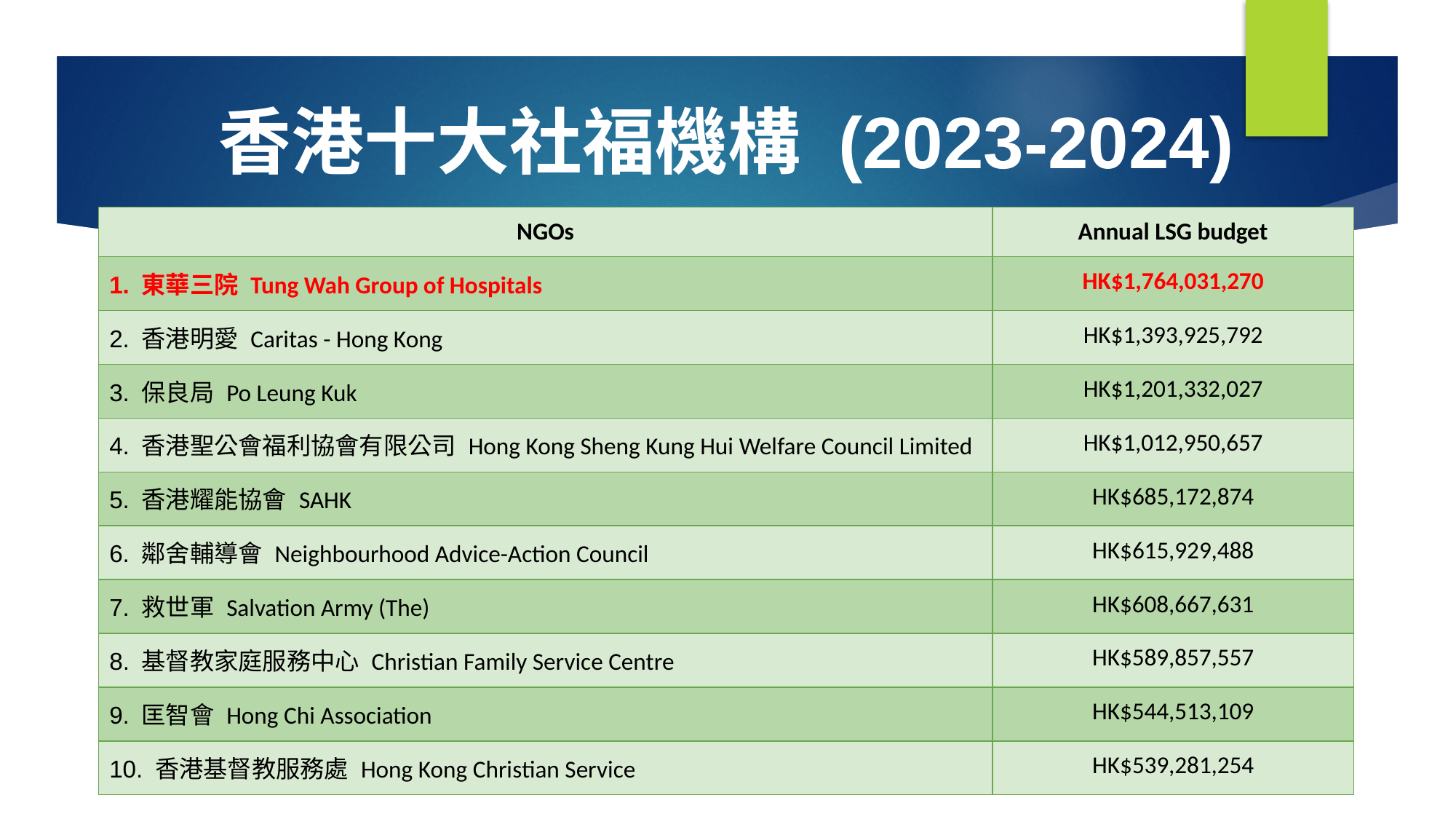

# 香港十大社福機構 (2023-2024)
| NGOs | Annual LSG budget |
| --- | --- |
| 1. 東華三院 Tung Wah Group of Hospitals | HK$1,764,031,270 |
| 2. 香港明愛 Caritas - Hong Kong | HK$1,393,925,792 |
| 3. 保良局 Po Leung Kuk | HK$1,201,332,027 |
| 4. 香港聖公會福利協會有限公司 Hong Kong Sheng Kung Hui Welfare Council Limited | HK$1,012,950,657 |
| 5. 香港耀能協會 SAHK | HK$685,172,874 |
| 6. 鄰舍輔導會 Neighbourhood Advice-Action Council | HK$615,929,488 |
| 7. 救世軍 Salvation Army (The) | HK$608,667,631 |
| 8. 基督教家庭服務中心 Christian Family Service Centre | HK$589,857,557 |
| 9. 匡智會 Hong Chi Association | HK$544,513,109 |
| 10. 香港基督教服務處 Hong Kong Christian Service | HK$539,281,254 |